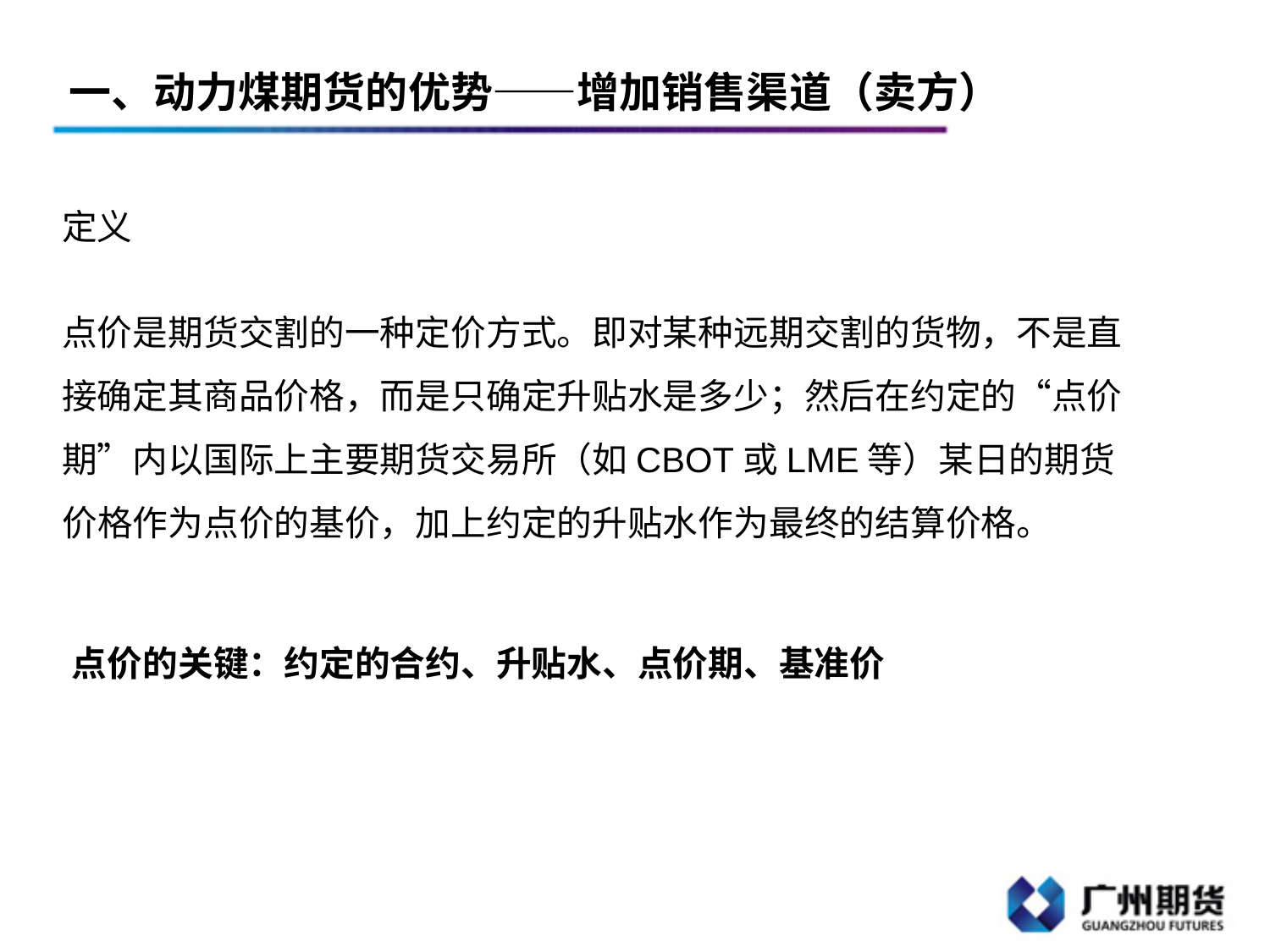

一、动力煤期货的优势——增加销售渠道（卖方）
定义

点价是期货交割的一种定价方式。即对某种远期交割的货物，不是直接确定其商品价格，而是只确定升贴水是多少；然后在约定的“点价期”内以国际上主要期货交易所（如CBOT或LME等）某日的期货价格作为点价的基价，加上约定的升贴水作为最终的结算价格。
点价的关键：约定的合约、升贴水、点价期、基准价